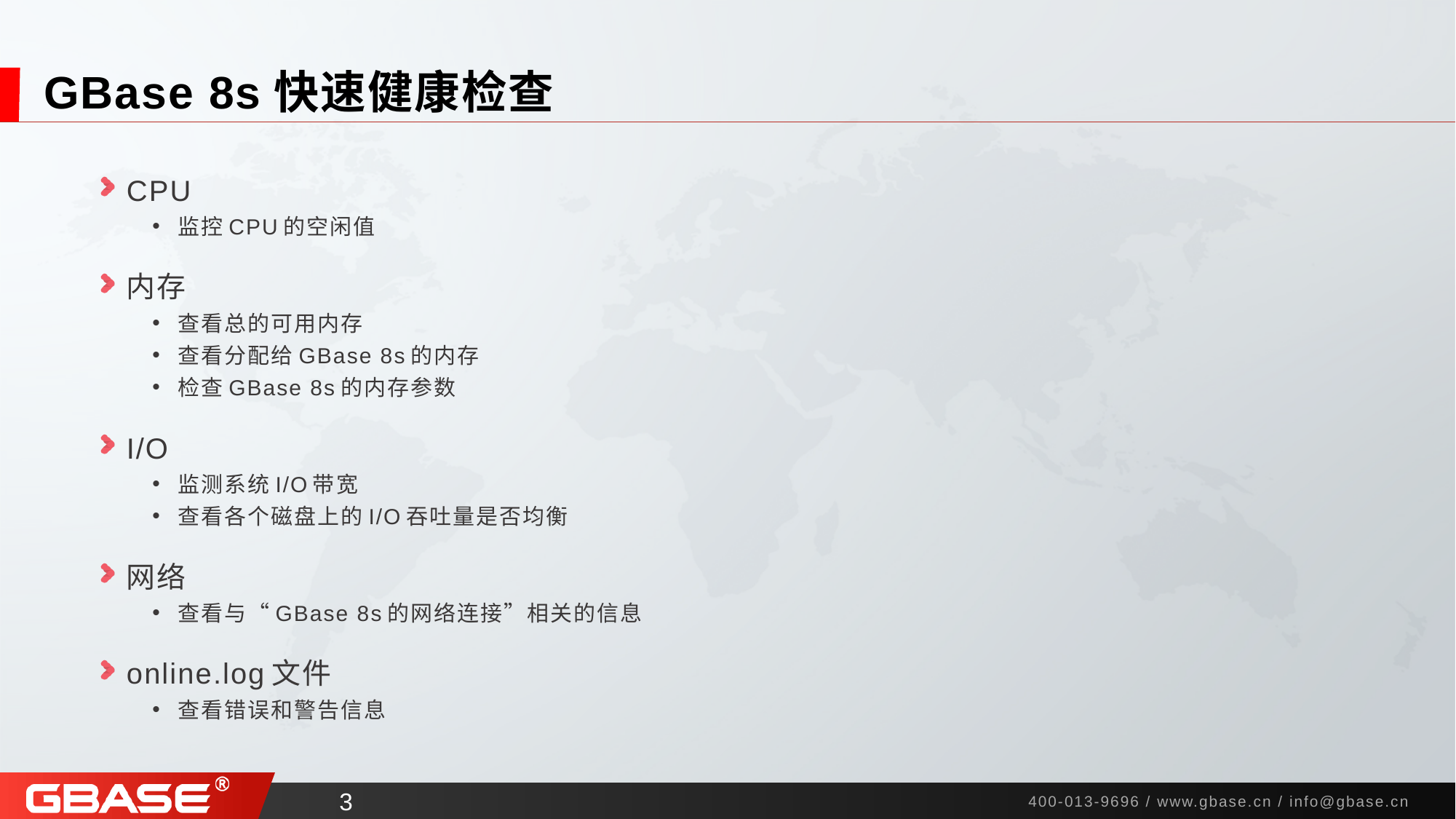

# GBase 8s快速健康检查
CPU
监控CPU的空闲值
内存
查看总的可用内存
查看分配给GBase 8s的内存
检查GBase 8s的内存参数
I/O
监测系统I/O带宽
查看各个磁盘上的I/O吞吐量是否均衡
网络
查看与“GBase 8s的网络连接”相关的信息
online.log文件
查看错误和警告信息